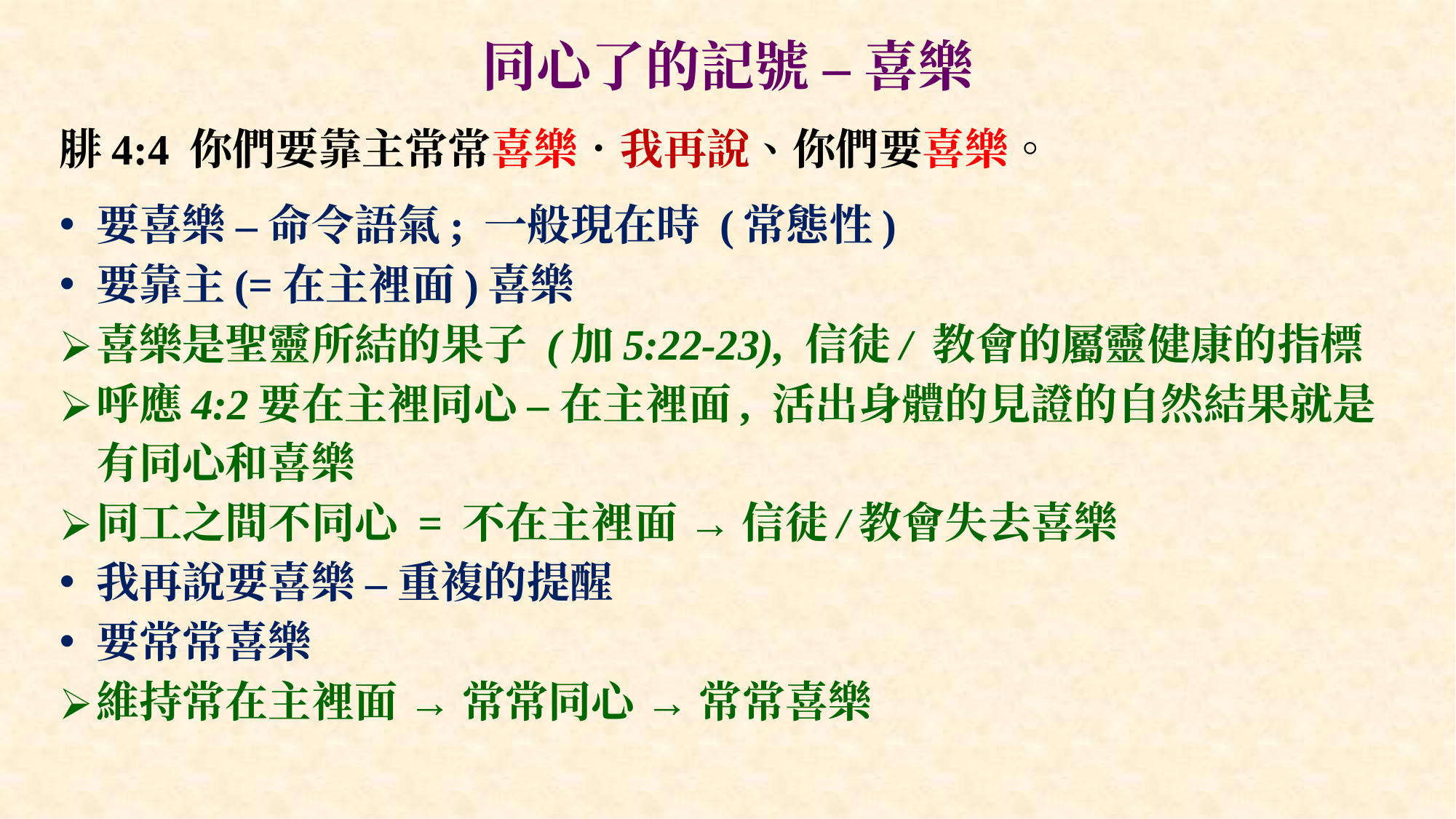

# 同心了的記號 – 喜樂
腓4:4 你們要靠主常常喜樂．我再說、你們要喜樂。
要喜樂 – 命令語氣; 一般現在時 (常態性)
要靠主(=在主裡面)喜樂
喜樂是聖靈所結的果子 (加5:22-23), 信徒/ 教會的屬靈健康的指標
呼應4:2要在主裡同心 – 在主裡面, 活出身體的見證的自然結果就是有同心和喜樂
同工之間不同心 = 不在主裡面 → 信徒/教會失去喜樂
我再說要喜樂 – 重複的提醒
要常常喜樂
維持常在主裡面 → 常常同心 → 常常喜樂